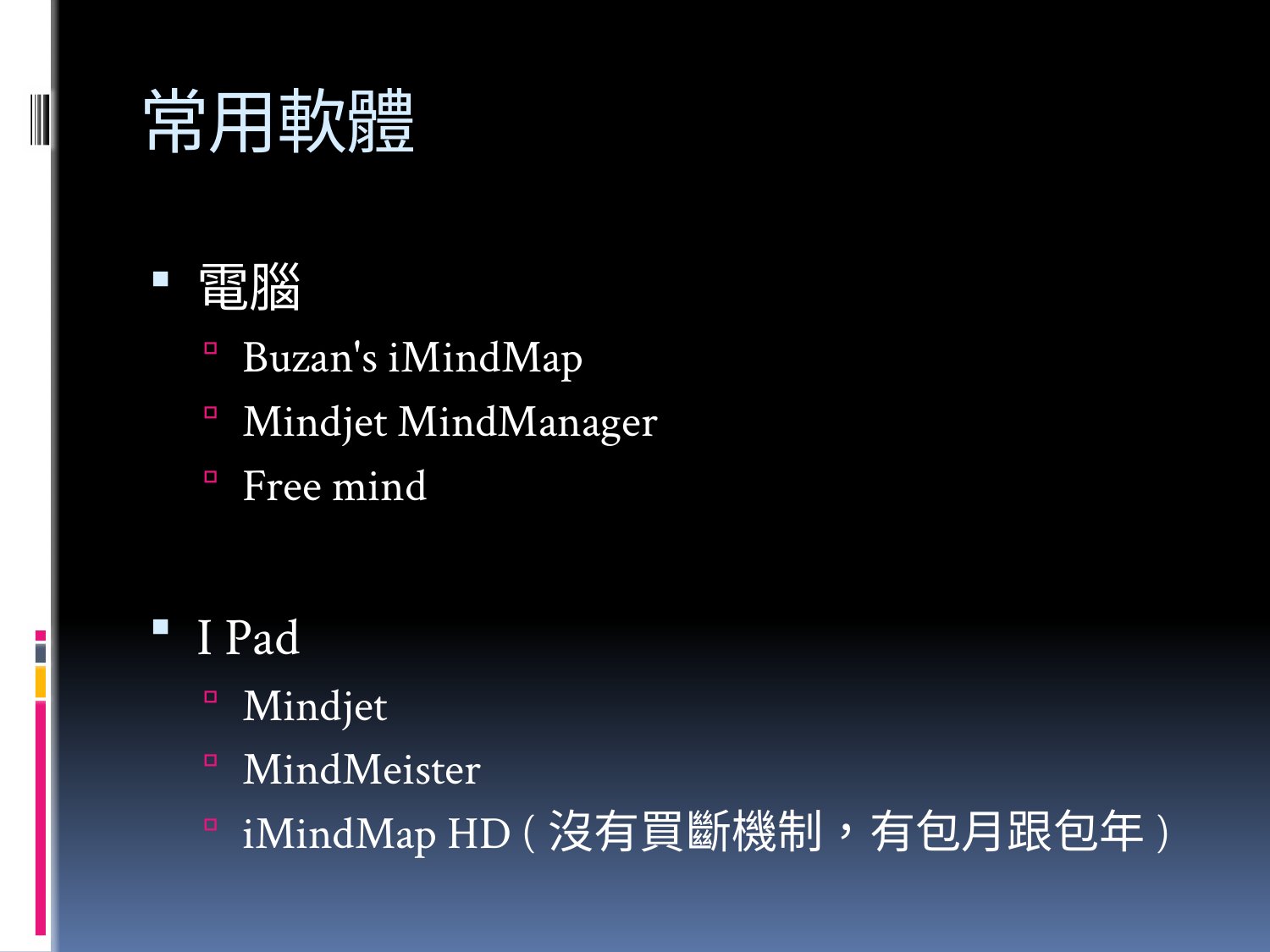

# 常用軟體
電腦
Buzan's iMindMap
Mindjet MindManager
Free mind

I Pad
Mindjet
MindMeister
iMindMap HD (沒有買斷機制，有包月跟包年)